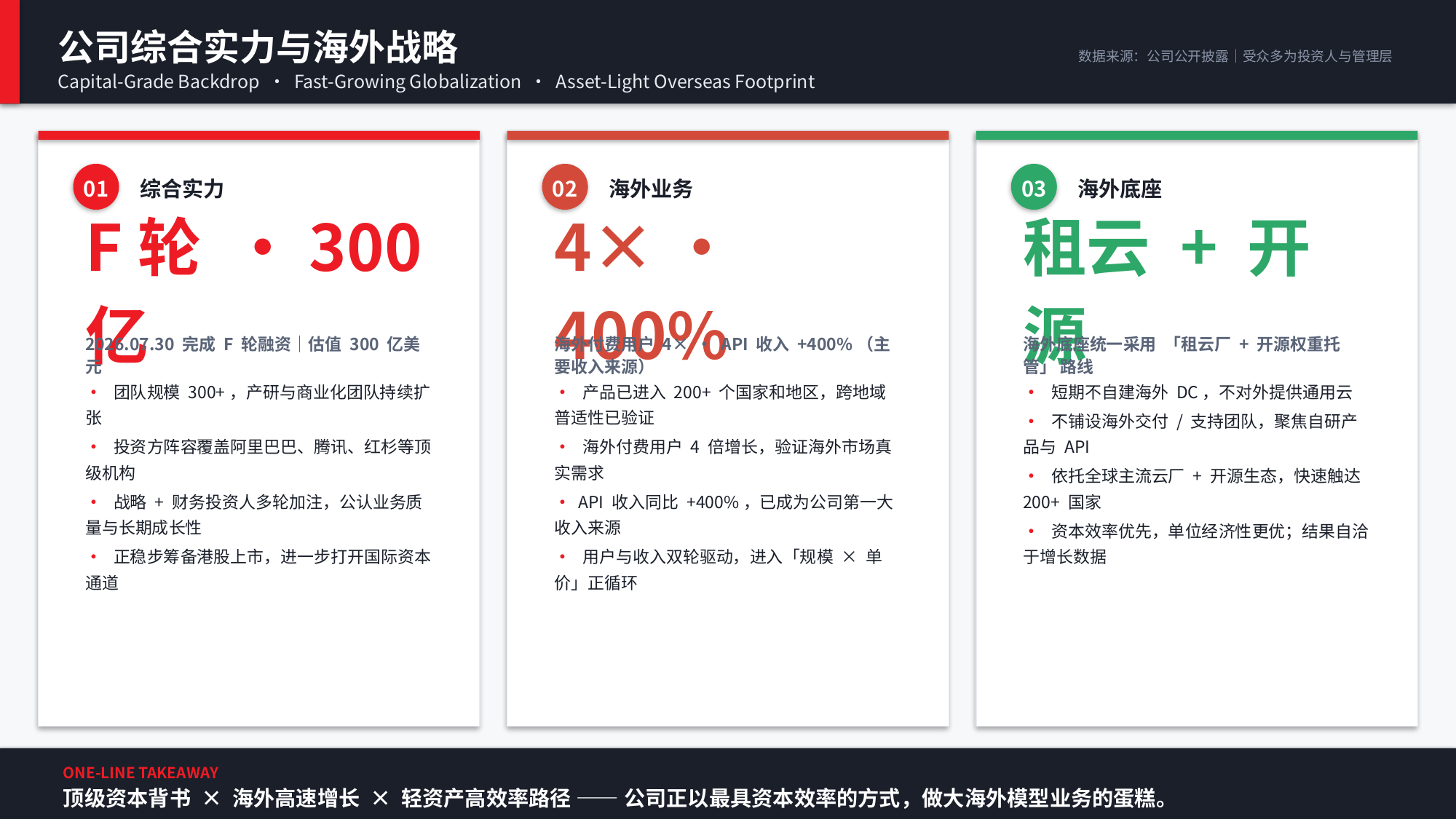

公司综合实力与海外战略
数据来源：公司公开披露｜受众多为投资人与管理层
Capital-Grade Backdrop  ·  Fast-Growing Globalization  ·  Asset-Light Overseas Footprint

综合实力
海外业务
海外底座

01

02

03
F轮 · 300亿
4× · 400%
租云 + 开源
2026.07.30 完成 F 轮融资｜估值 300 亿美元
海外付费用户 4×  ·  API 收入 +400%（主要收入来源）
海外底座统一采用  「租云厂 + 开源权重托管」 路线
•  团队规模 300+，产研与商业化团队持续扩张
•  投资方阵容覆盖阿里巴巴、腾讯、红杉等顶级机构
•  战略 + 财务投资人多轮加注，公认业务质量与长期成长性
•  正稳步筹备港股上市，进一步打开国际资本通道
•  产品已进入 200+ 个国家和地区，跨地域普适性已验证
•  海外付费用户 4 倍增长，验证海外市场真实需求
•  API 收入同比 +400%，已成为公司第一大收入来源
•  用户与收入双轮驱动，进入「规模 × 单价」正循环
•  短期不自建海外 DC，不对外提供通用云
•  不铺设海外交付 / 支持团队，聚焦自研产品与 API
•  依托全球主流云厂 + 开源生态，快速触达 200+ 国家
•  资本效率优先，单位经济性更优；结果自洽于增长数据

ONE-LINE TAKEAWAY
顶级资本背书 × 海外高速增长 × 轻资产高效率路径 —— 公司正以最具资本效率的方式，做大海外模型业务的蛋糕。